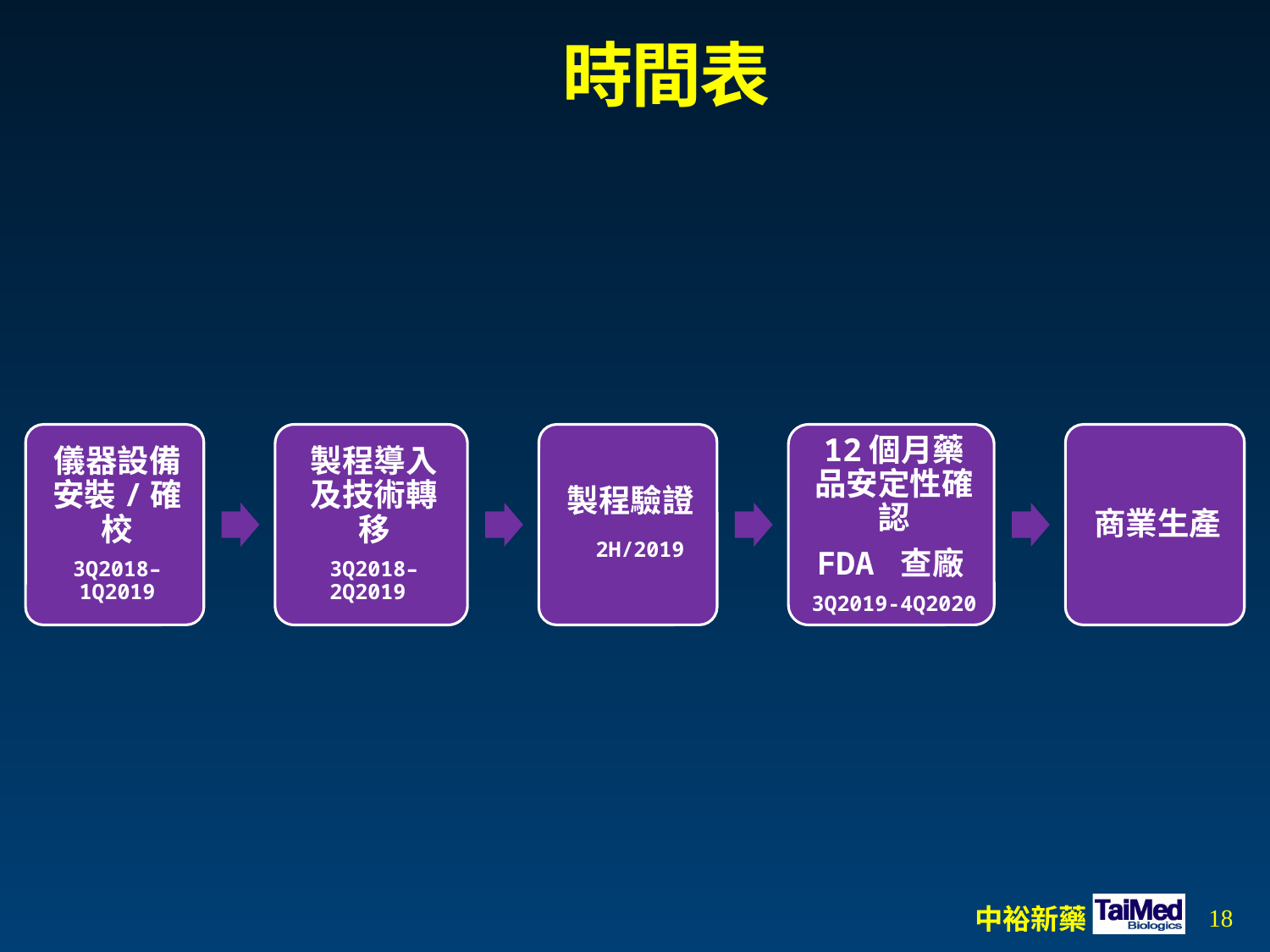

# 時間表
儀器設備安裝/確校
3Q2018–1Q2019

製程導入及技術轉移
3Q2018–2Q2019

製程驗證
 2H/2019

12個月藥品安定性確認
FDA 查廠
3Q2019-4Q2020

商業生產
18